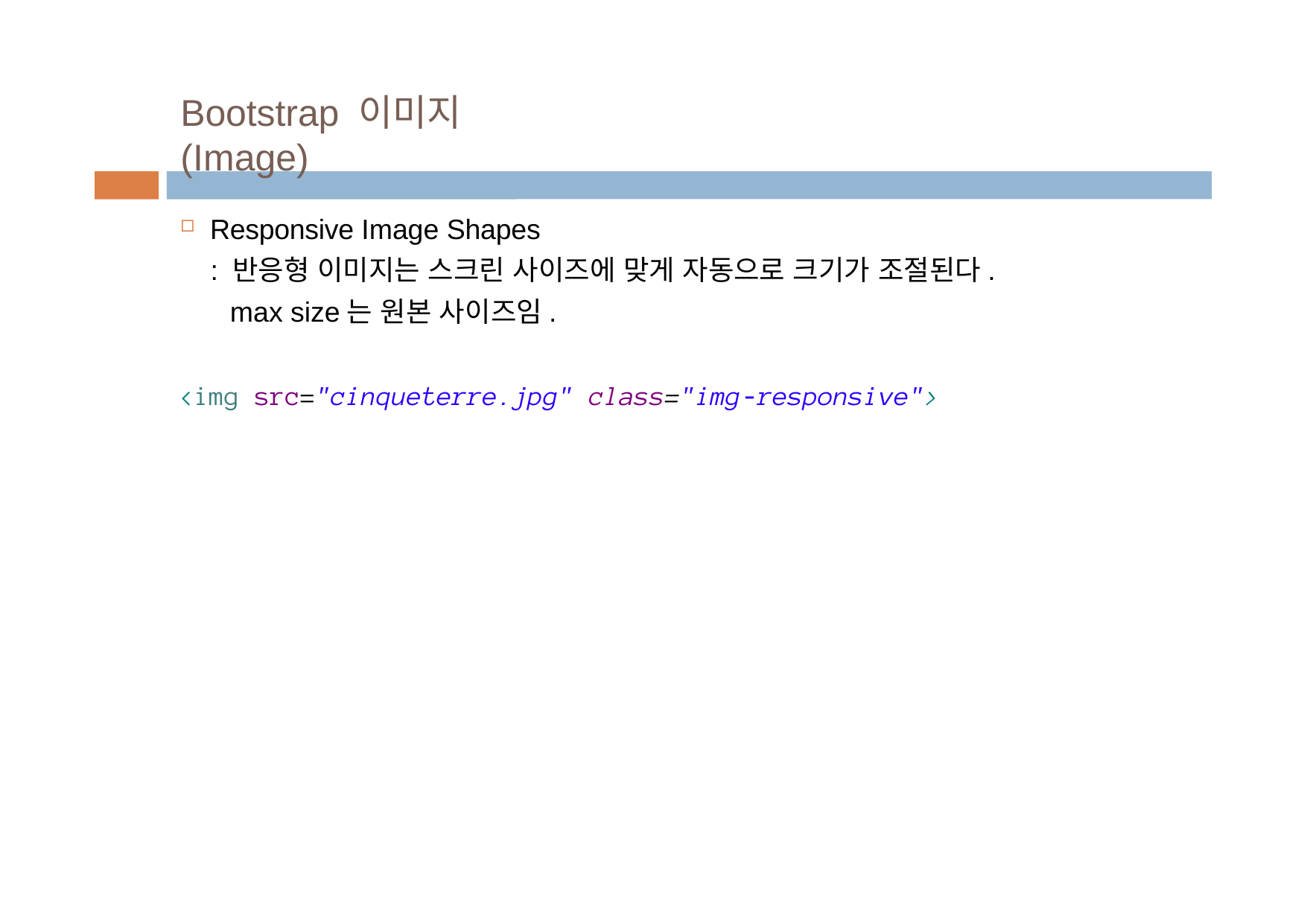

# Bootstrap 이미지(Image)
Responsive Image Shapes
: 반응형 이미지는 스크린 사이즈에 맞게 자동으로 크기가 조절된다.  max size는 원본 사이즈임.

<img src="cinqueterre.jpg" class="img‐responsive">